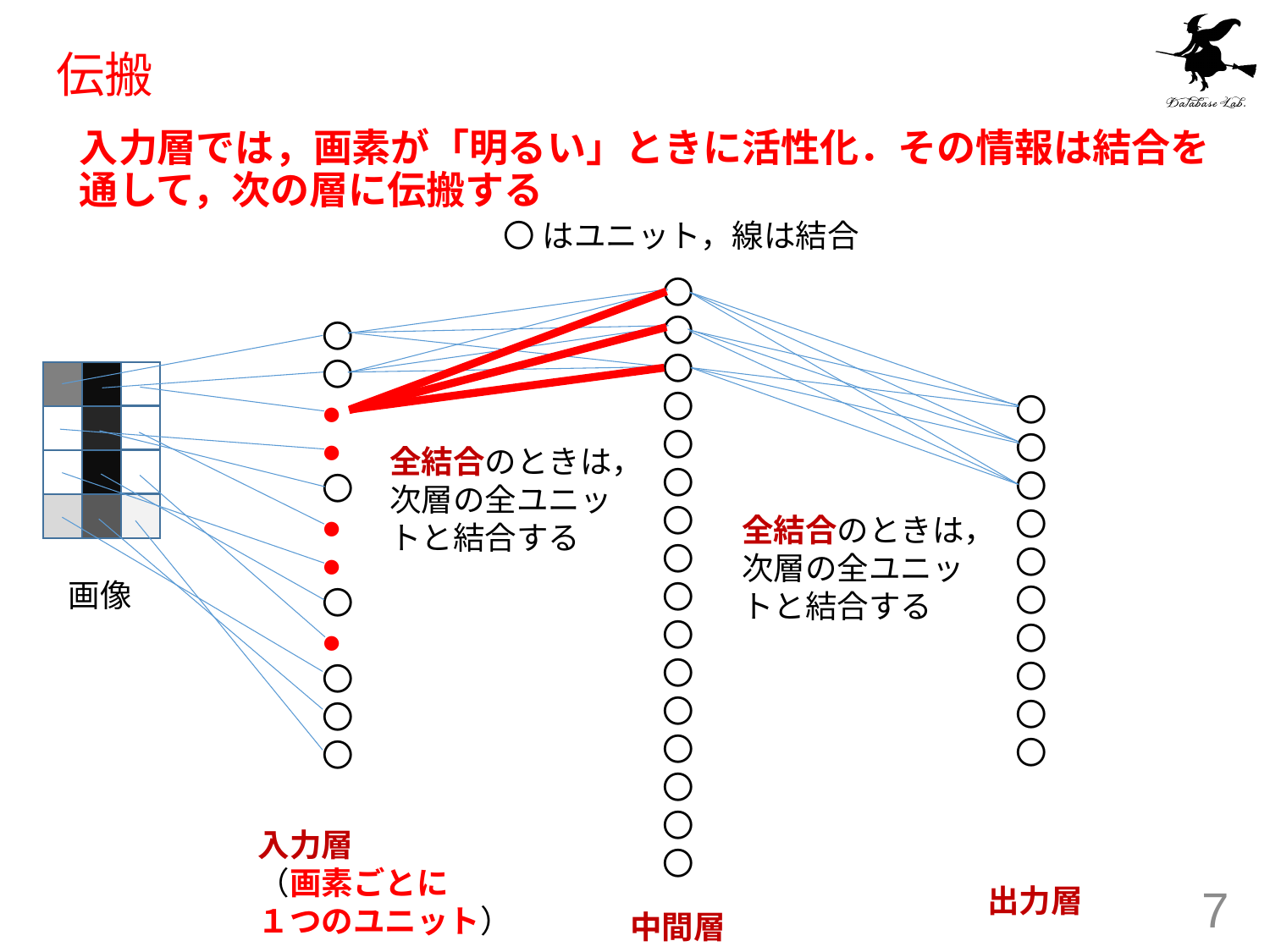

# 伝搬
入力層では，画素が「明るい」ときに活性化．その情報は結合を通して，次の層に伝搬する
〇 はユニット，線は結合
〇
〇
〇
〇
〇
〇
〇
〇
〇
〇
〇
〇
〇
〇
〇
〇
〇
〇
●
●
〇
●
●
〇
●
〇
〇
〇

〇
〇
〇
〇
〇
〇
〇
〇
〇
〇

全結合のときは，
次層の全ユニットと結合する

全結合のときは，
次層の全ユニットと結合する
画像
入力層
（画素ごとに
１つのユニット）
出力層
7
中間層